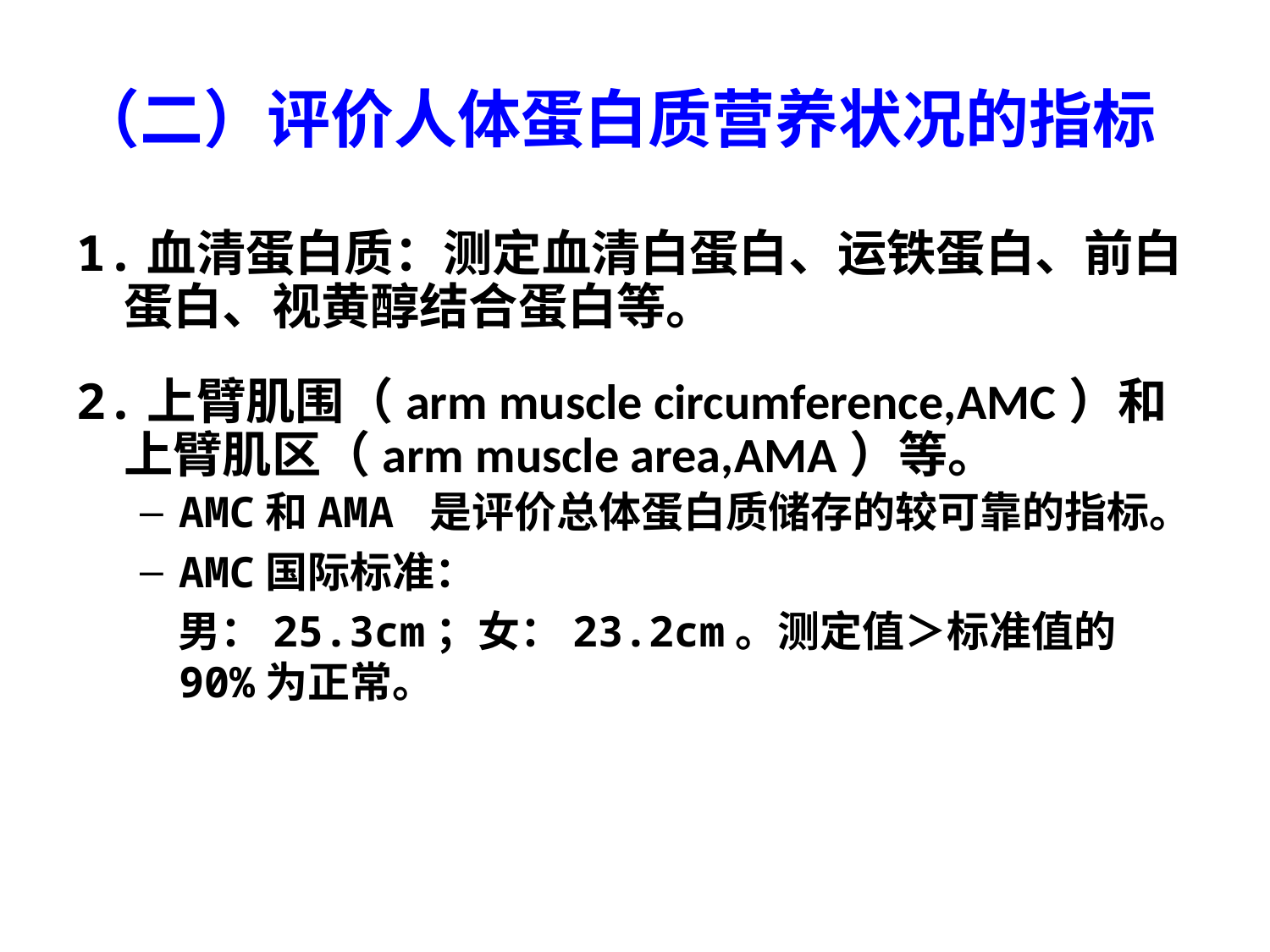

# （二）评价人体蛋白质营养状况的指标
1.血清蛋白质：测定血清白蛋白、运铁蛋白、前白蛋白、视黄醇结合蛋白等。

2.上臂肌围（arm muscle circumference,AMC）和上臂肌区（arm muscle area,AMA）等。
AMC和AMA 是评价总体蛋白质储存的较可靠的指标。
AMC国际标准：
   男：25.3cm；女：23.2cm。测定值＞标准值的90%为正常。